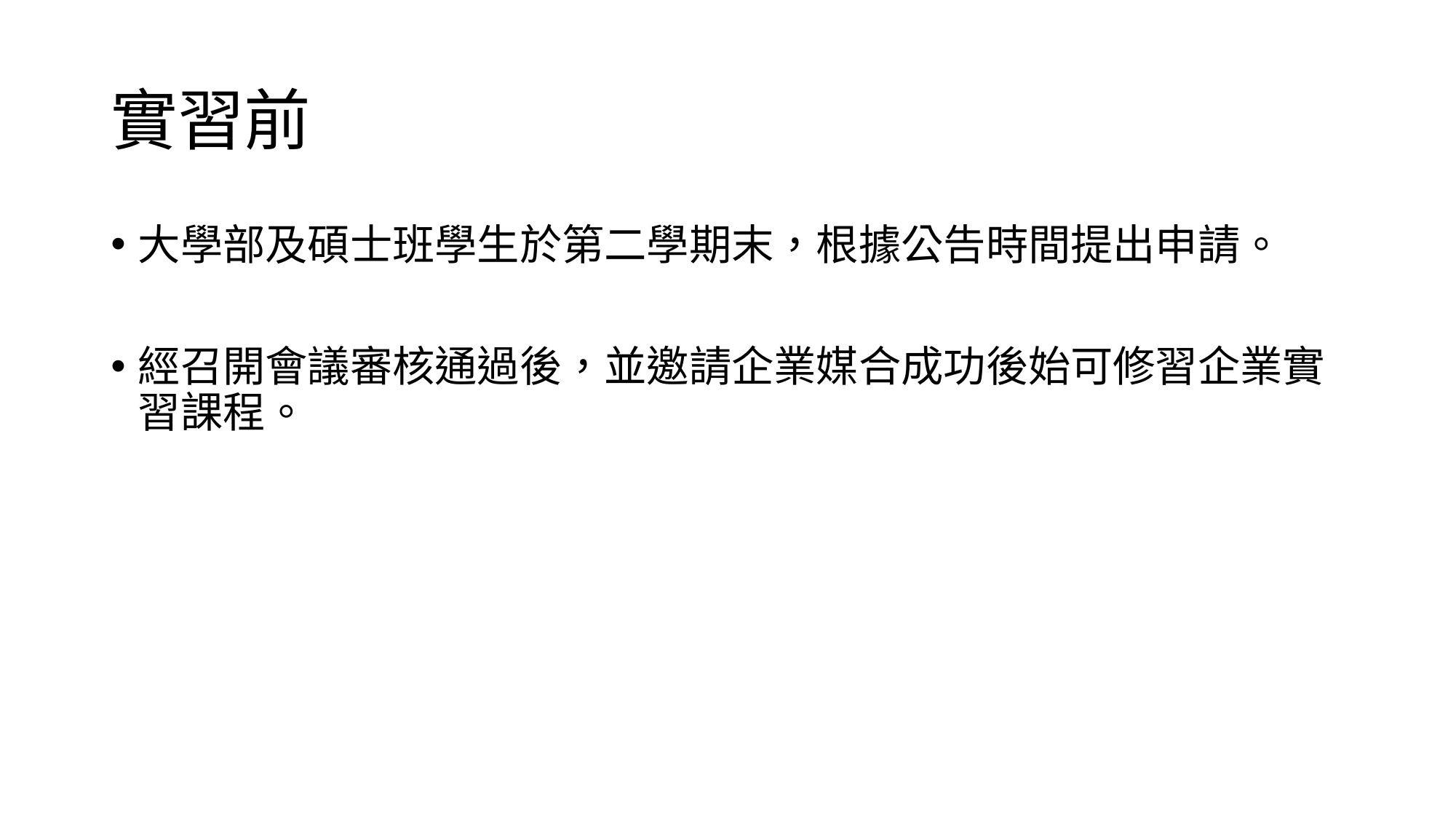

# 實習前
大學部及碩士班學生於第二學期末，根據公告時間提出申請。

經召開會議審核通過後，並邀請企業媒合成功後始可修習企業實習課程。